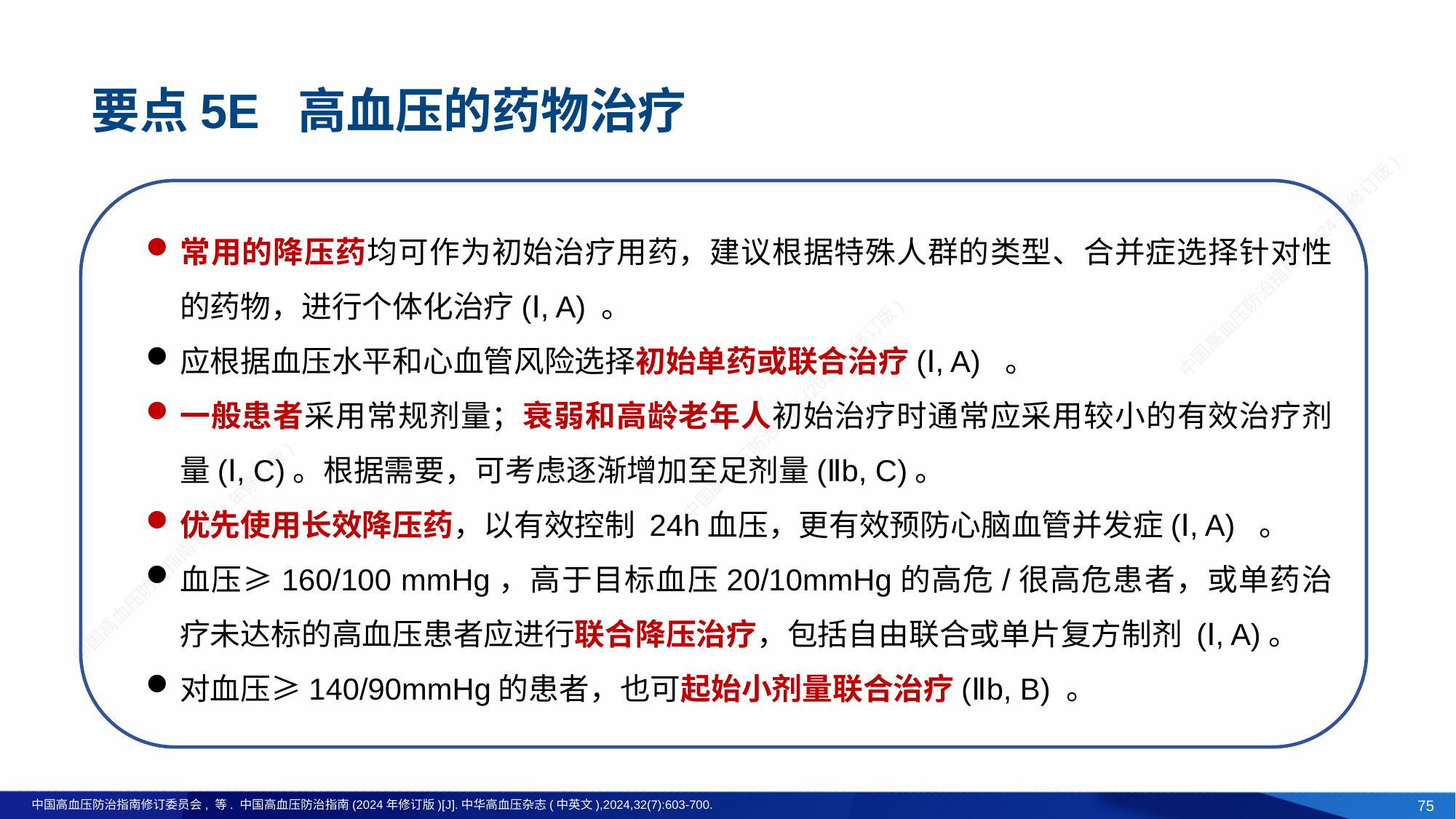

要点5E  高血压的药物治疗

常用的降压药均可作为初始治疗用药，建议根据特殊人群的类型、合并症选择针对性的药物，进行个体化治疗(Ⅰ, A) 。
应根据血压水平和心血管风险选择初始单药或联合治疗(Ⅰ, A)  。
一般患者采用常规剂量；衰弱和高龄老年人初始治疗时通常应采用较小的有效治疗剂量(Ⅰ, C)。根据需要，可考虑逐渐增加至足剂量(Ⅱb, C)。
优先使用长效降压药，以有效控制 24h血压，更有效预防心脑血管并发症(Ⅰ, A)  。
血压≥160/100 mmHg，高于目标血压20/10mmHg的高危/很高危患者，或单药治疗未达标的高血压患者应进行联合降压治疗，包括自由联合或单片复方制剂 (Ⅰ, A)。
对血压≥140/90mmHg的患者，也可起始小剂量联合治疗(Ⅱb, B) 。